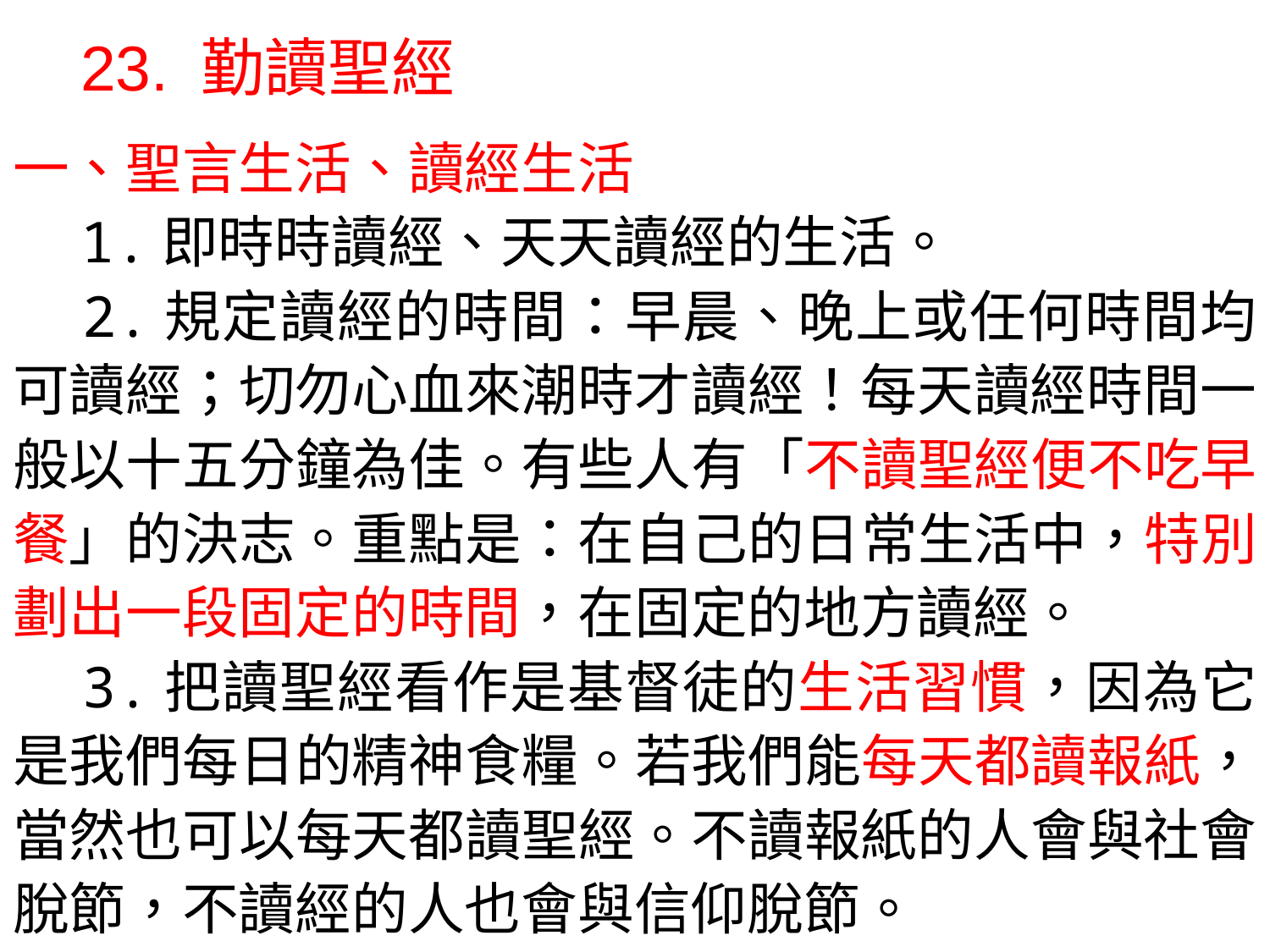

23. 勤讀聖經
一、聖言生活、讀經生活
  1.即時時讀經、天天讀經的生活。
  2.規定讀經的時間：早晨、晚上或任何時間均可讀經；切勿心血來潮時才讀經！每天讀經時間一般以十五分鐘為佳。有些人有「不讀聖經便不吃早餐」的決志。重點是：在自己的日常生活中，特別劃出一段固定的時間，在固定的地方讀經。
  3.把讀聖經看作是基督徒的生活習慣，因為它是我們每日的精神食糧。若我們能每天都讀報紙，當然也可以每天都讀聖經。不讀報紙的人會與社會脫節，不讀經的人也會與信仰脫節。